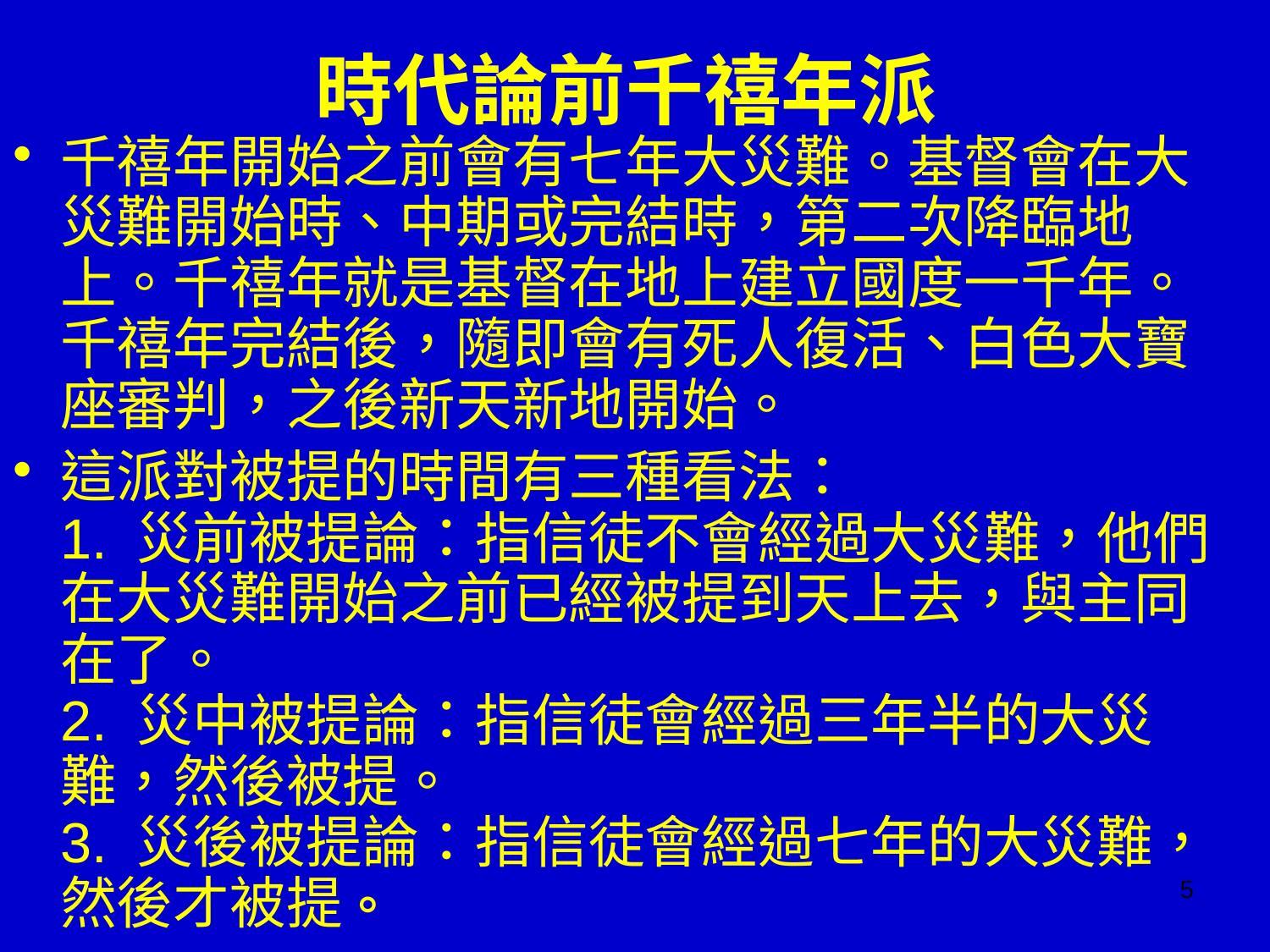

# 時代論前千禧年派
千禧年開始之前會有七年大災難。基督會在大災難開始時、中期或完結時，第二次降臨地上。千禧年就是基督在地上建立國度一千年。千禧年完結後，隨即會有死人復活、白色大寶座審判，之後新天新地開始。
這派對被提的時間有三種看法：
1. 災前被提論：指信徒不會經過大災難，他們在大災難開始之前已經被提到天上去，與主同在了。
2. 災中被提論：指信徒會經過三年半的大災難，然後被提。
3. 災後被提論：指信徒會經過七年的大災難，然後才被提。
5